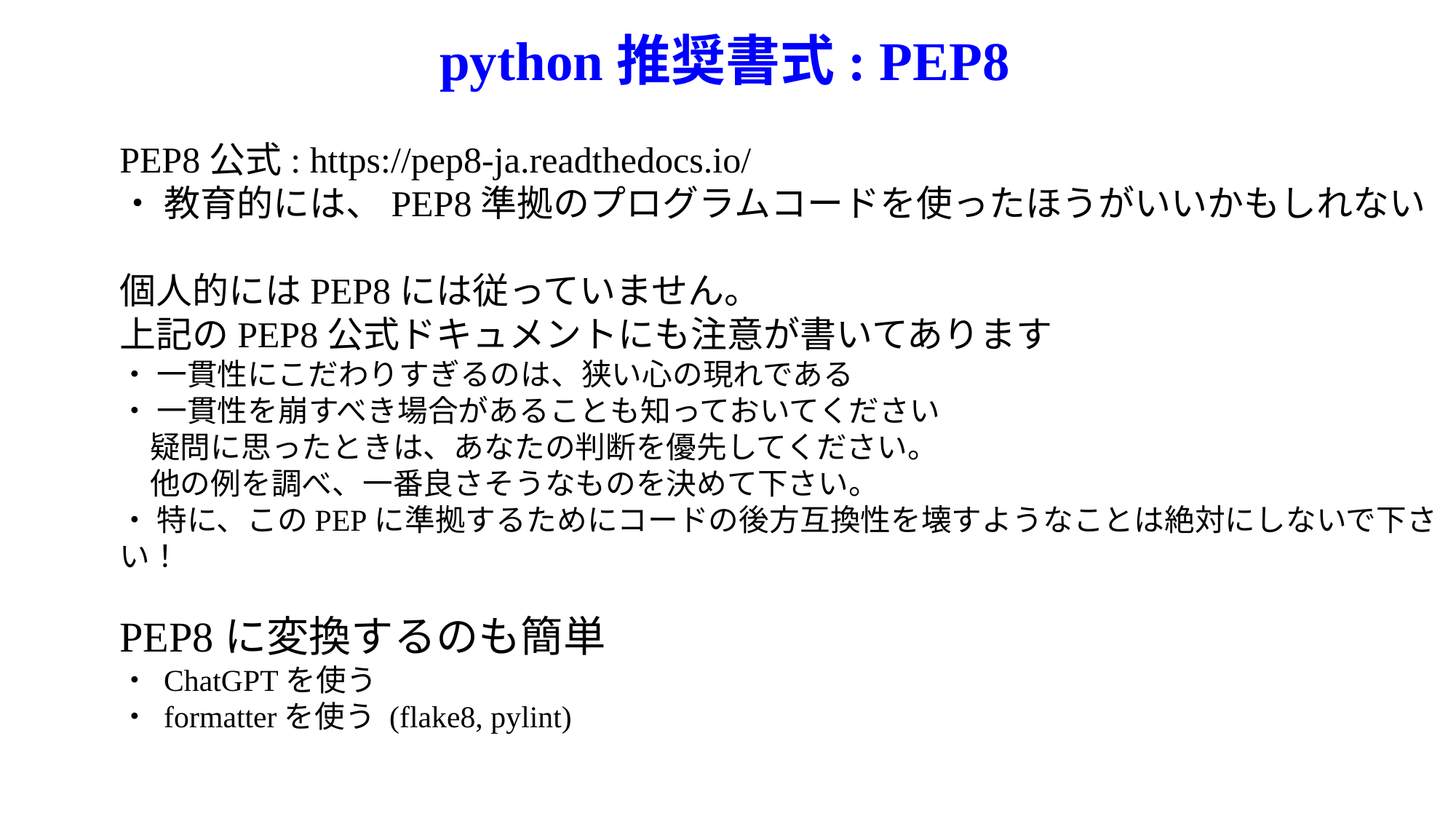

# python推奨書式: PEP8
PEP8公式: https://pep8-ja.readthedocs.io/
・ 教育的には、PEP8準拠のプログラムコードを使ったほうがいいかもしれない

個人的にはPEP8には従っていません。
上記のPEP8公式ドキュメントにも注意が書いてあります
・ 一貫性にこだわりすぎるのは、狭い心の現れである
・ 一貫性を崩すべき場合があることも知っておいてください
　疑問に思ったときは、あなたの判断を優先してください。
　他の例を調べ、一番良さそうなものを決めて下さい。
・ 特に、このPEPに準拠するためにコードの後方互換性を壊すようなことは絶対にしないで下さい！

PEP8に変換するのも簡単
・ ChatGPTを使う
・ formatterを使う (flake8, pylint)